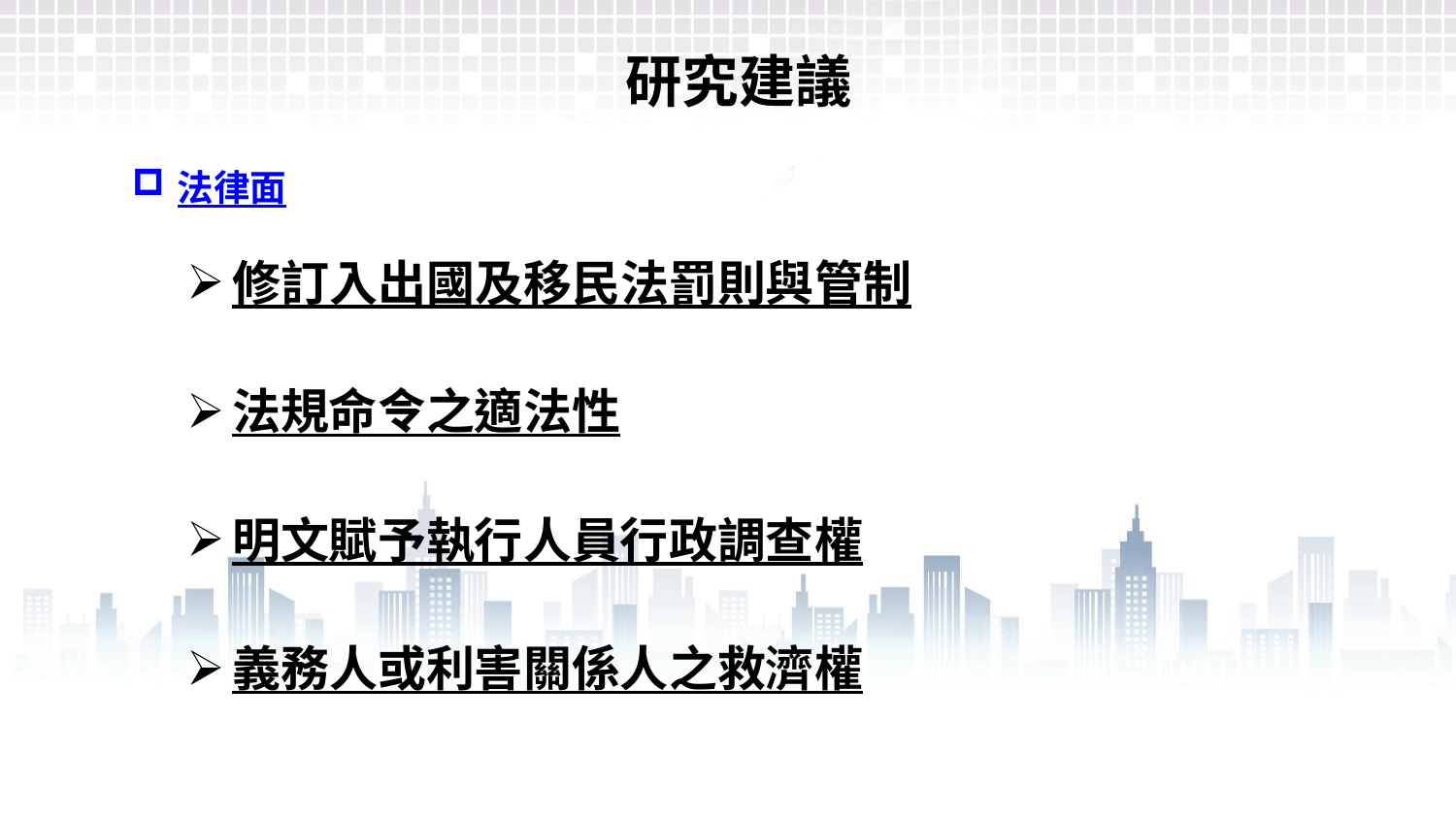

研究建議
法律面

修訂入出國及移民法罰則與管制

法規命令之適法性

明文賦予執行人員行政調查權

義務人或利害關係人之救濟權